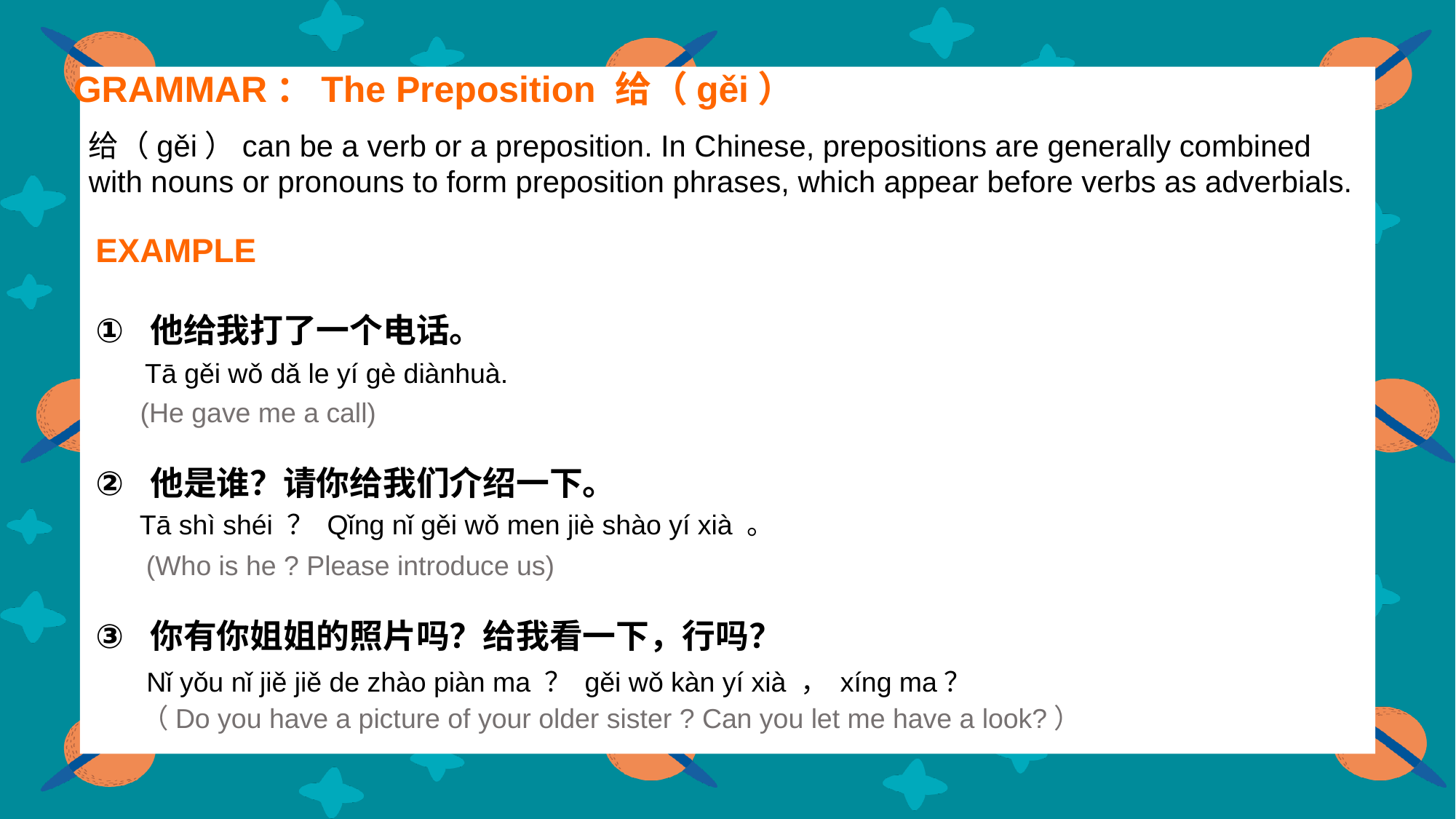

GRAMMAR：The Preposition 给（gěi）
给（gěi）can be a verb or a preposition. In Chinese, prepositions are generally combined with nouns or pronouns to form preposition phrases, which appear before verbs as adverbials.

EXAMPLE

他给我打了一个电话。

     (He gave me a call)

他是谁？请你给我们介绍一下。

      (Who is he ? Please introduce us)

你有你姐姐的照片吗？给我看一下，行吗？

     （Do you have a picture of your older sister ? Can you let me have a look?）
Tā gěi wǒ dǎ le yí gè diànhuà.
Tā shì shéi ？ Qǐng nǐ gěi wǒ men jiè shào yí xià 。
Nǐ yǒu nǐ jiě jiě de zhào piàn ma ？ gěi wǒ kàn yí xià ， xíng ma？